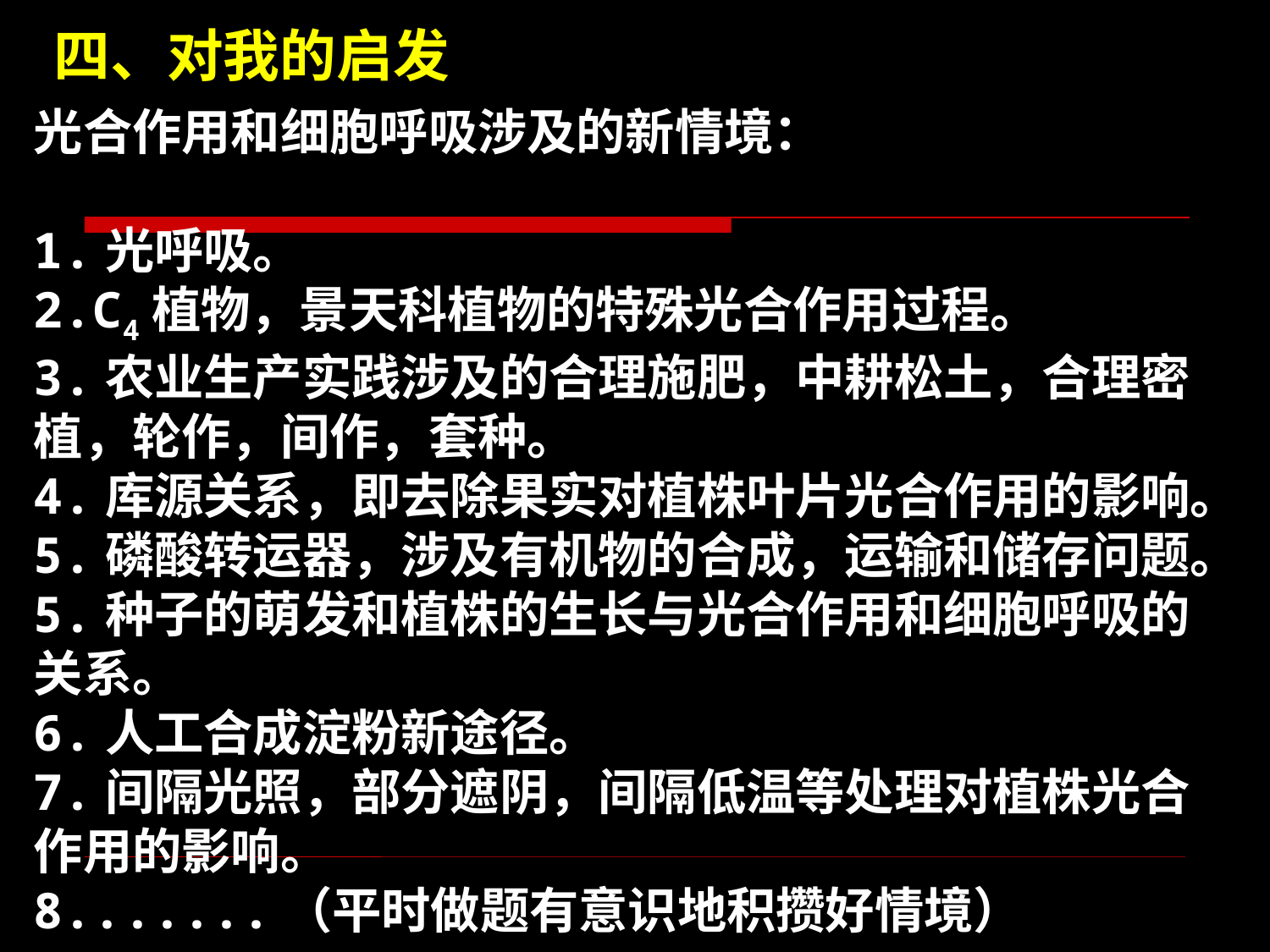

四、对我的启发
    二、学会审题
光合作用和细胞呼吸涉及的新情境：

1.光呼吸。
2.C4植物，景天科植物的特殊光合作用过程。
3.农业生产实践涉及的合理施肥，中耕松土，合理密植，轮作，间作，套种。
4.库源关系，即去除果实对植株叶片光合作用的影响。
5.磷酸转运器，涉及有机物的合成，运输和储存问题。
5.种子的萌发和植株的生长与光合作用和细胞呼吸的关系。
6.人工合成淀粉新途径。
7.间隔光照，部分遮阴，间隔低温等处理对植株光合作用的影响。
8.......（平时做题有意识地积攒好情境）